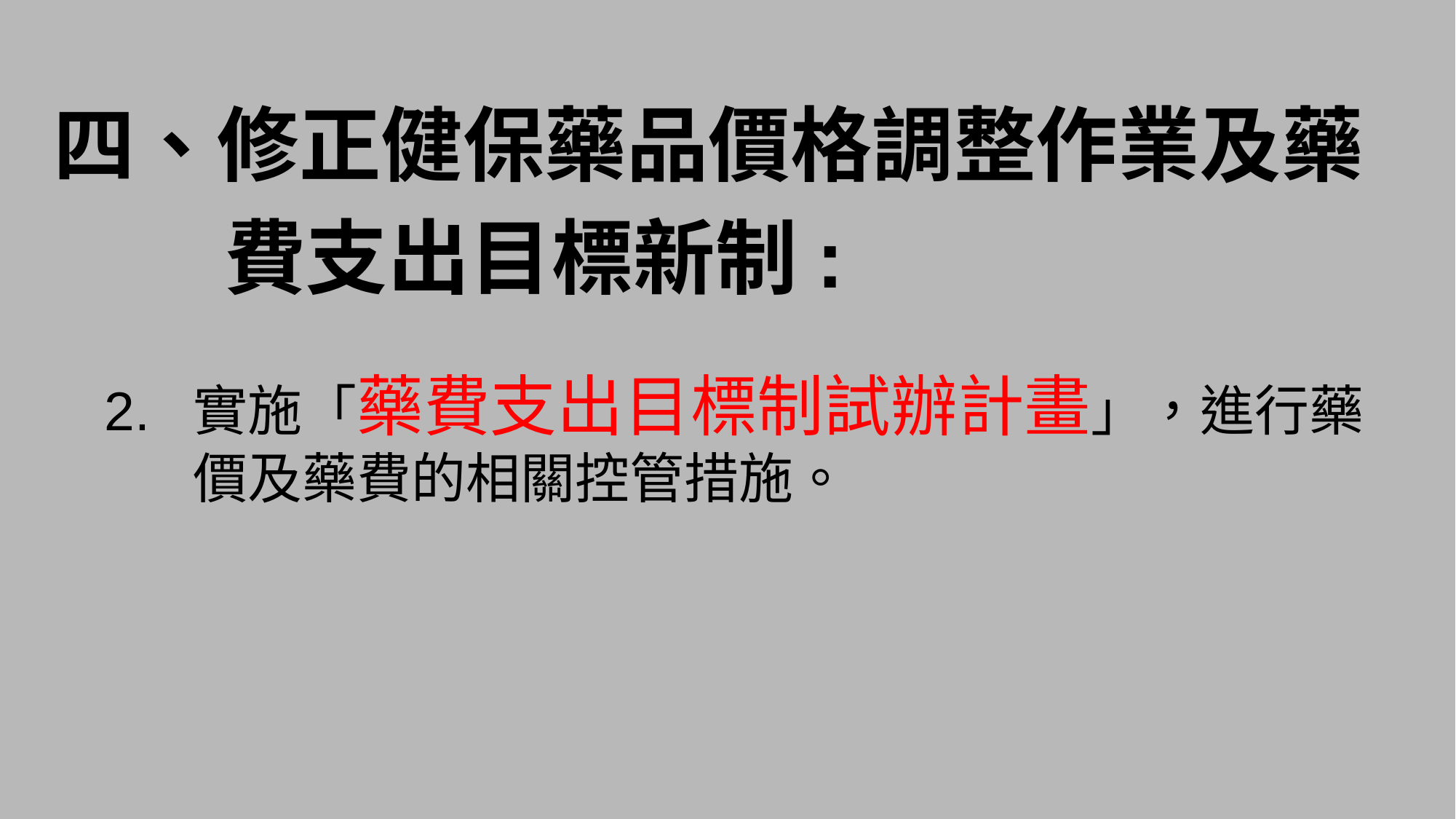

四、修正健保藥品價格調整作業及藥費支出目標新制:
實施「藥費支出目標制試辦計畫」，進行藥價及藥費的相關控管措施。